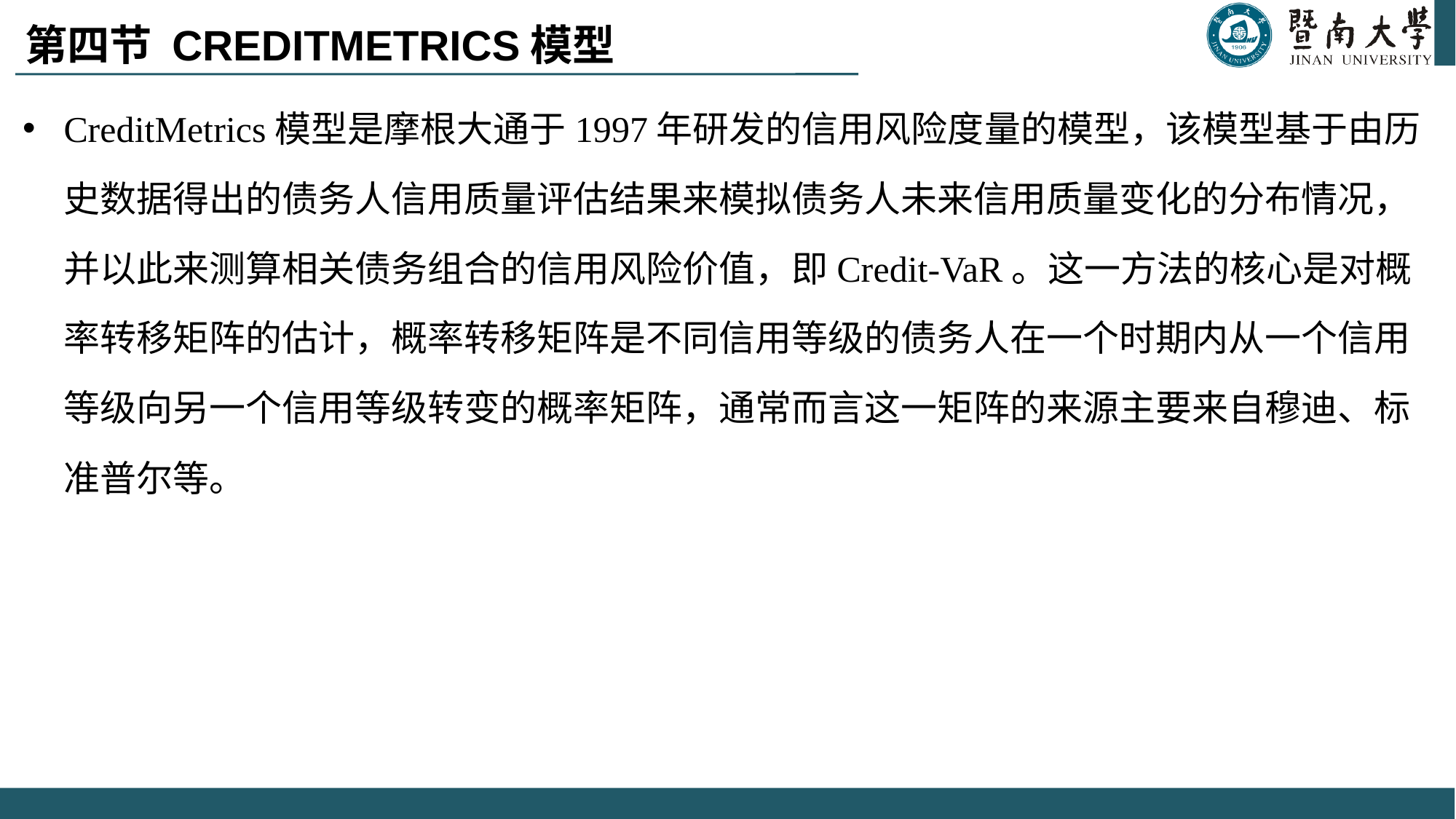

# 第四节 CreditMetrics模型
CreditMetrics模型是摩根大通于1997年研发的信用风险度量的模型，该模型基于由历史数据得出的债务人信用质量评估结果来模拟债务人未来信用质量变化的分布情况，并以此来测算相关债务组合的信用风险价值，即Credit-VaR。这一方法的核心是对概率转移矩阵的估计，概率转移矩阵是不同信用等级的债务人在一个时期内从一个信用等级向另一个信用等级转变的概率矩阵，通常而言这一矩阵的来源主要来自穆迪、标准普尔等。